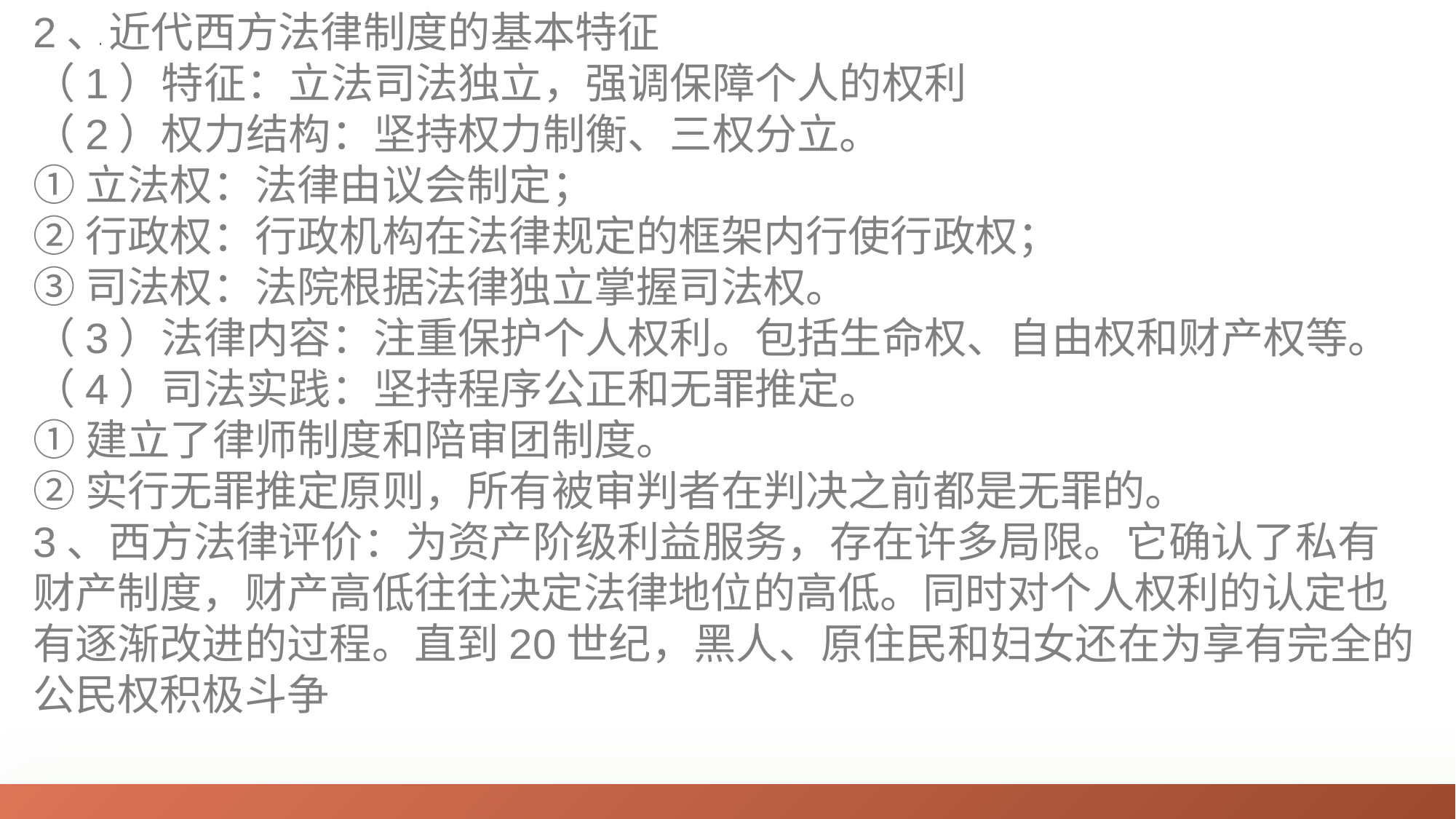

2、近代西方法律制度的基本特征
（1）特征：立法司法独立，强调保障个人的权利
（2）权力结构：坚持权力制衡、三权分立。
①立法权：法律由议会制定；
②行政权：行政机构在法律规定的框架内行使行政权；
③司法权：法院根据法律独立掌握司法权。
（3）法律内容：注重保护个人权利。包括生命权、自由权和财产权等。
（4）司法实践：坚持程序公正和无罪推定。
①建立了律师制度和陪审团制度。
②实行无罪推定原则，所有被审判者在判决之前都是无罪的。
3、西方法律评价：为资产阶级利益服务，存在许多局限。它确认了私有财产制度，财产高低往往决定法律地位的高低。同时对个人权利的认定也有逐渐改进的过程。直到20世纪，黑人、原住民和妇女还在为享有完全的公民权积极斗争
02
稿定PPT
稿定PPT，海量素材持续更新，上千款模板选择总有一款适合你